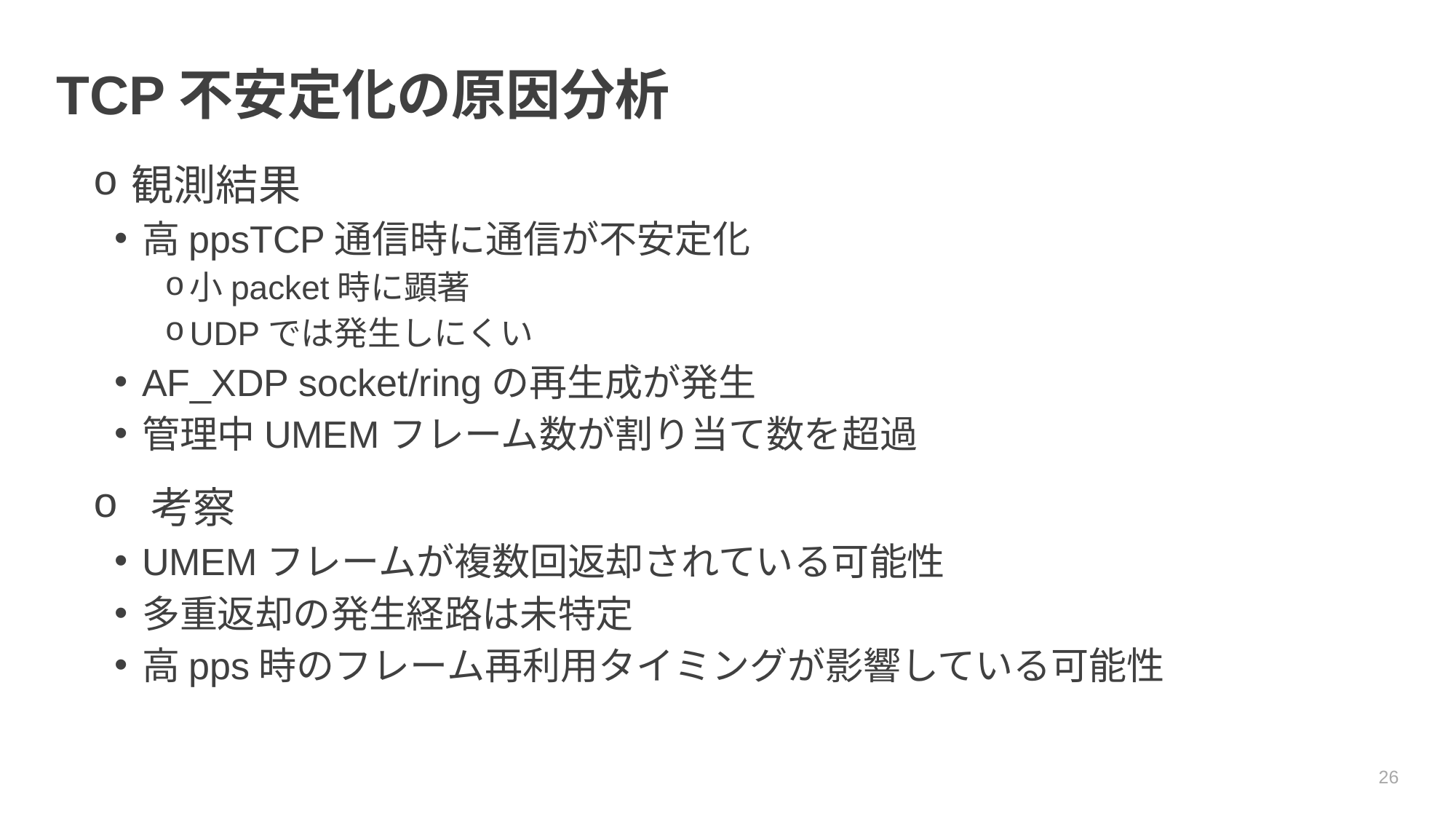

# TCP不安定化の原因分析
観測結果
高ppsTCP通信時に通信が不安定化
小packet時に顕著
UDPでは発生しにくい
AF_XDP socket/ringの再生成が発生
管理中UMEMフレーム数が割り当て数を超過
 考察
UMEMフレームが複数回返却されている可能性
多重返却の発生経路は未特定
高pps時のフレーム再利用タイミングが影響している可能性
26